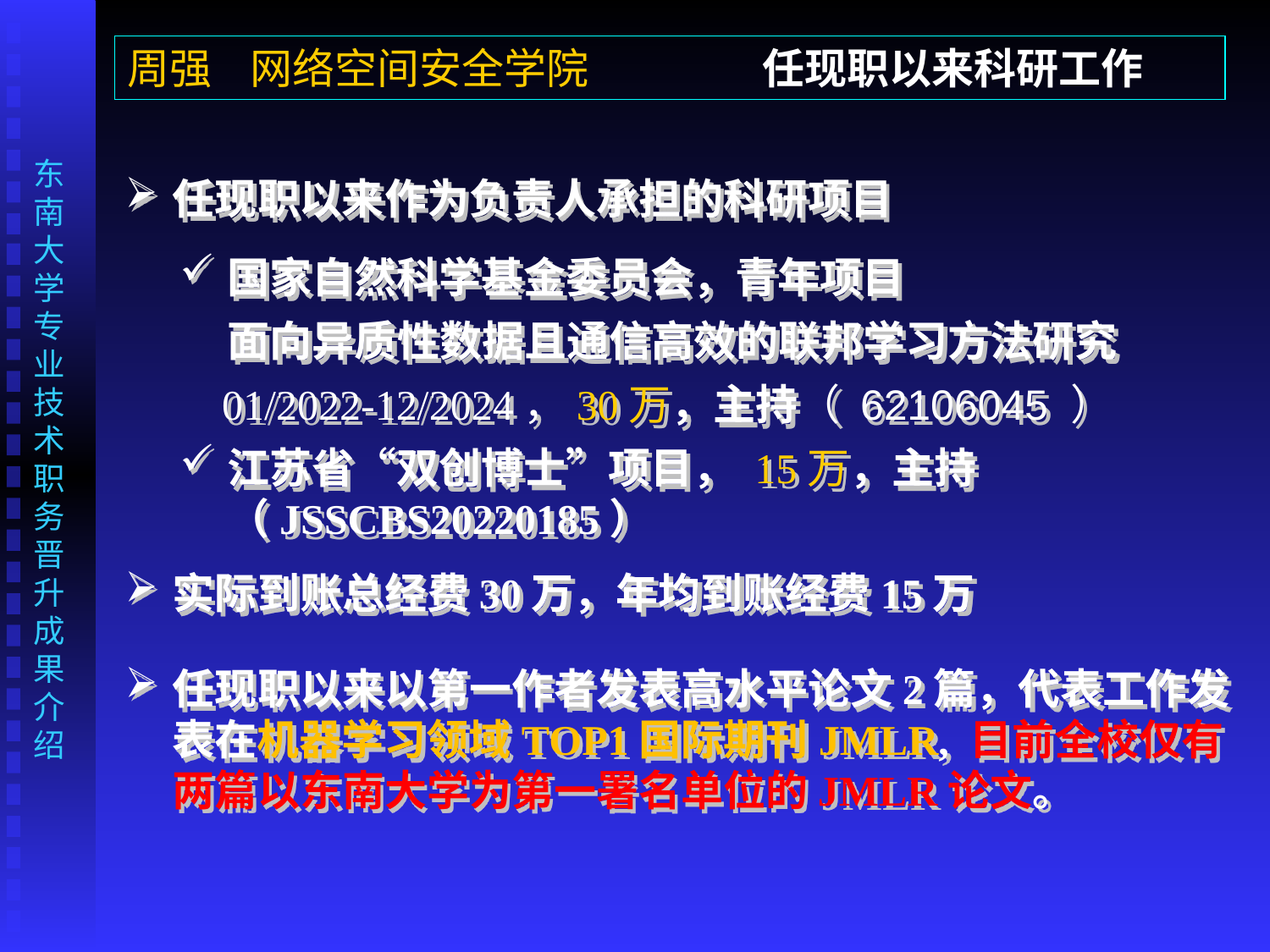

周强    网络空间安全学院		任现职以来科研工作
任现职以来作为负责人承担的科研项目
国家自然科学基金委员会，青年项目
    面向异质性数据且通信高效的联邦学习方法研究
    01/2022-12/2024，30万，主持（ 62106045 ）
江苏省“双创博士”项目， 15万，主持（JSSCBS20220185）
实际到账总经费30万，年均到账经费15万
任现职以来以第一作者发表高水平论文2篇，代表工作发表在机器学习领域TOP1国际期刊JMLR, 目前全校仅有两篇以东南大学为第一署名单位的JMLR论文。